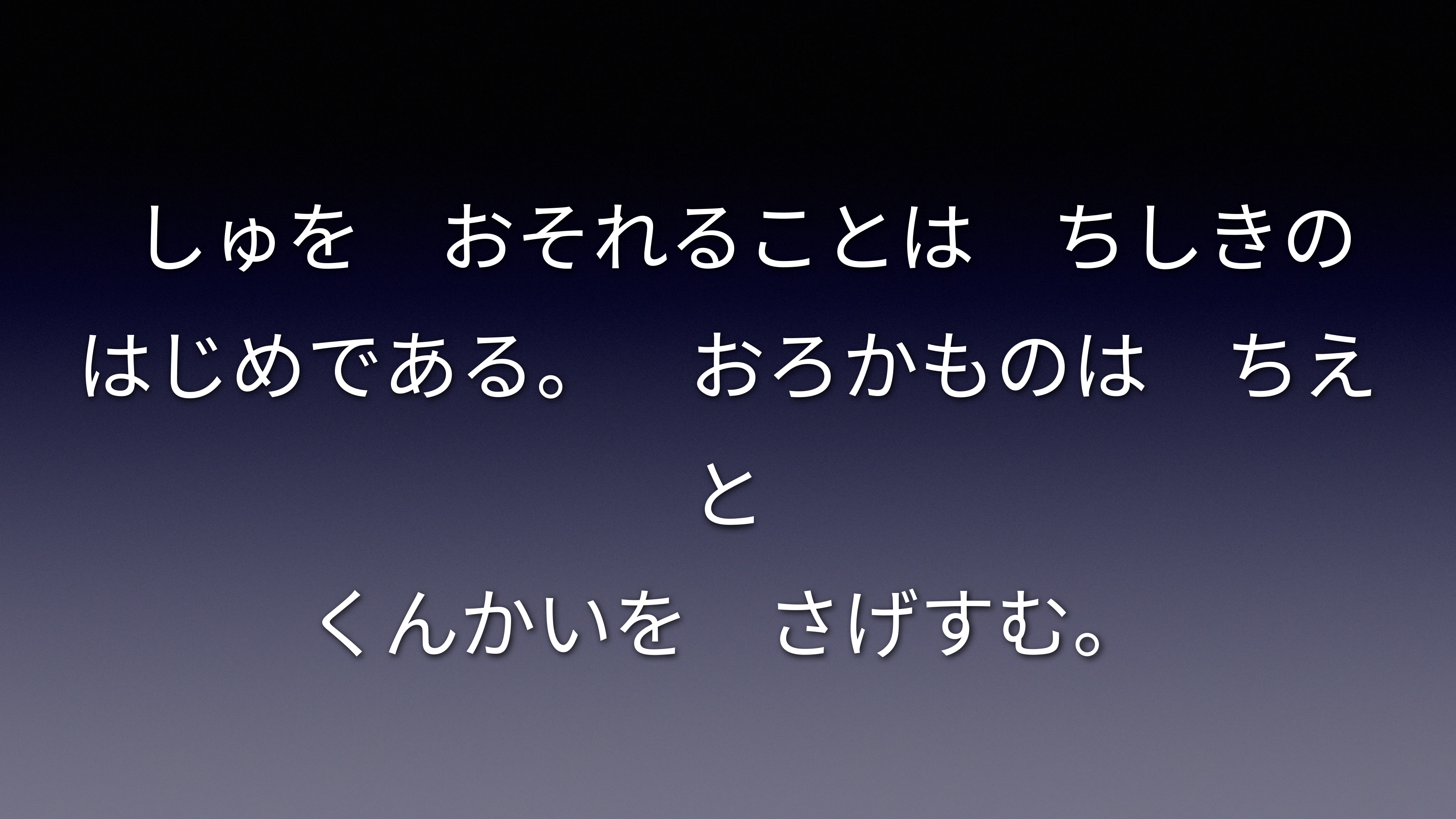

しゅを　おそれることは　ちしきの
はじめである。　おろかものは　ちえと
くんかいを　さげすむ。